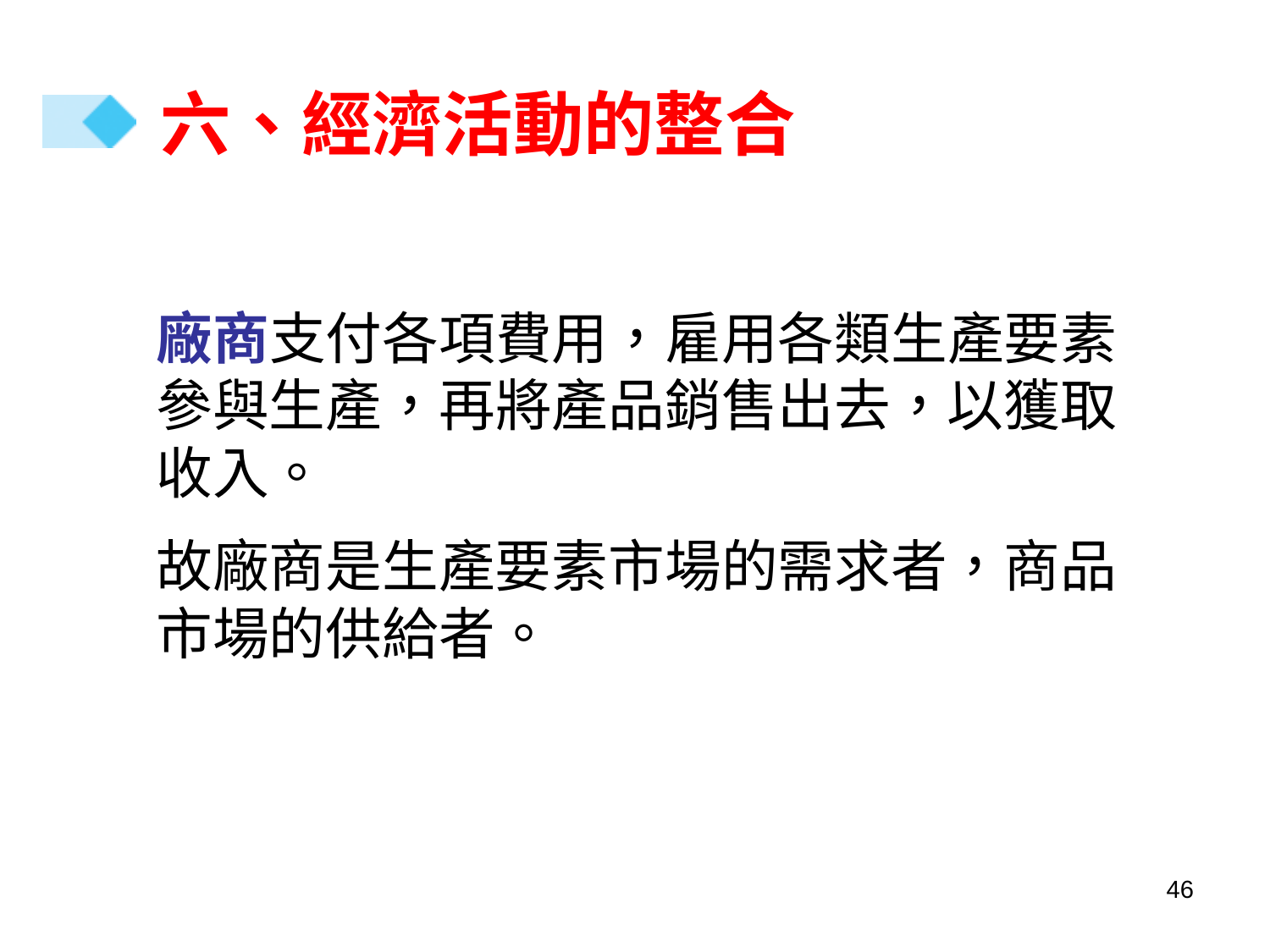

# 六、經濟活動的整合
廠商支付各項費用，雇用各類生產要素參與生產，再將產品銷售出去，以獲取收入。
故廠商是生產要素市場的需求者，商品市場的供給者。
46